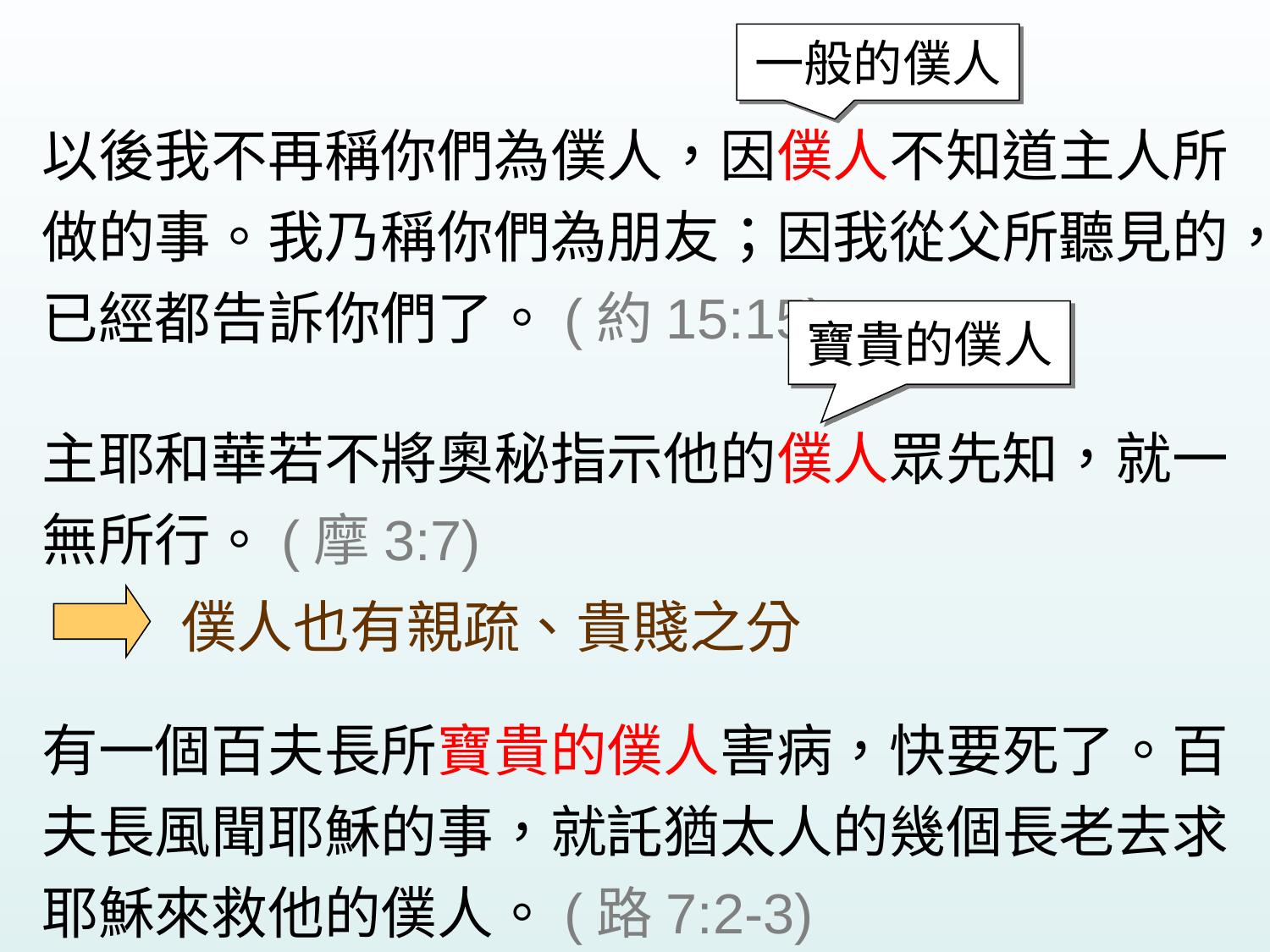

一般的僕人
以後我不再稱你們為僕人，因僕人不知道主人所做的事。我乃稱你們為朋友；因我從父所聽見的，已經都告訴你們了。(約15:15)

主耶和華若不將奧秘指示他的僕人眾先知，就一無所行。(摩3:7)

有一個百夫長所寶貴的僕人害病，快要死了。百夫長風聞耶穌的事，就託猶太人的幾個長老去求耶穌來救他的僕人。(路7:2-3)
寶貴的僕人
僕人也有親疏、貴賤之分